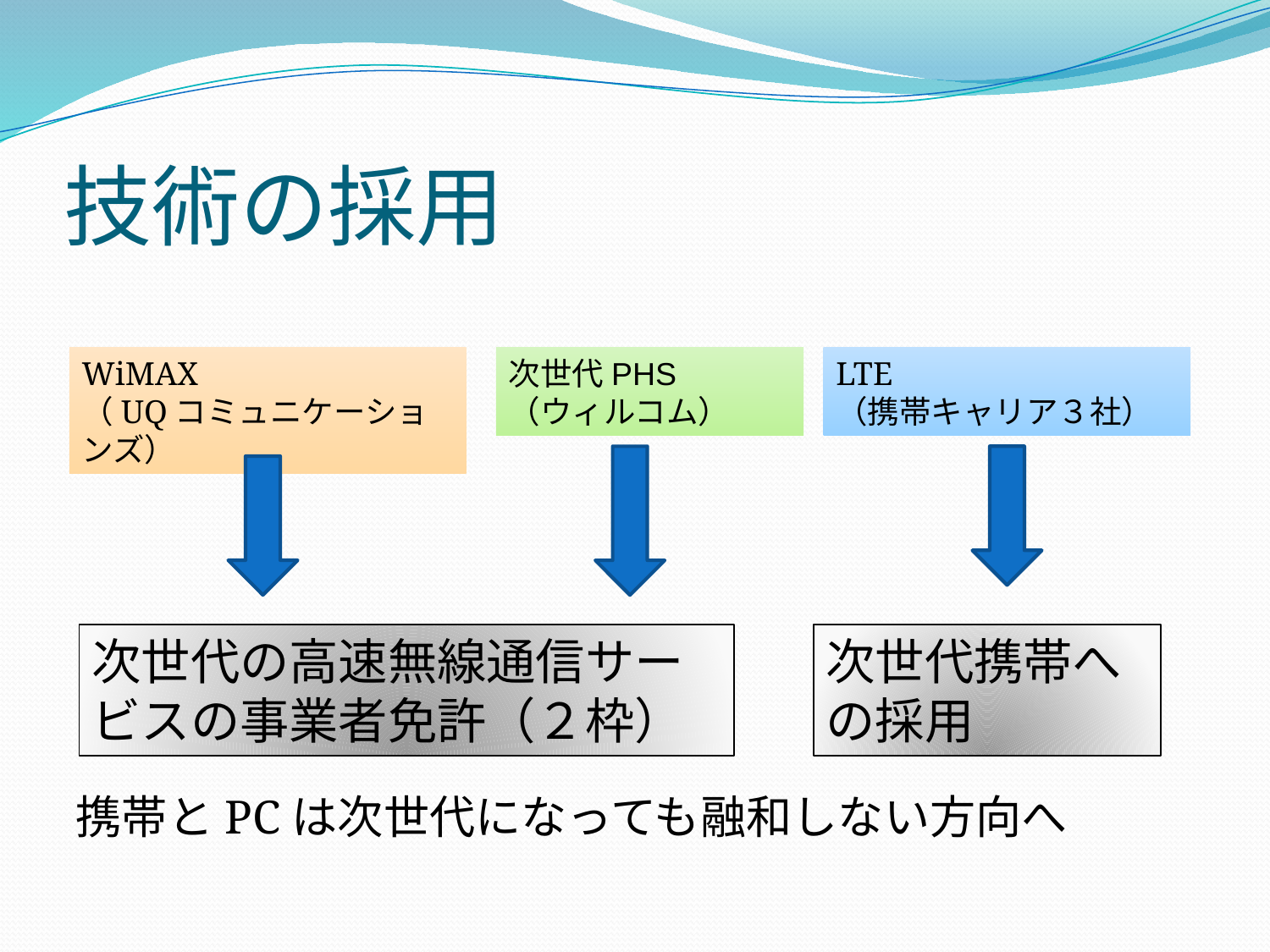

# 技術の採用

携帯とPCは次世代になっても融和しない方向へ
WiMAX
（UQコミュニケーションズ）
次世代PHS
（ウィルコム）
LTE
（携帯キャリア３社）

次世代の高速無線通信サービスの事業者免許（２枠）
次世代携帯への採用